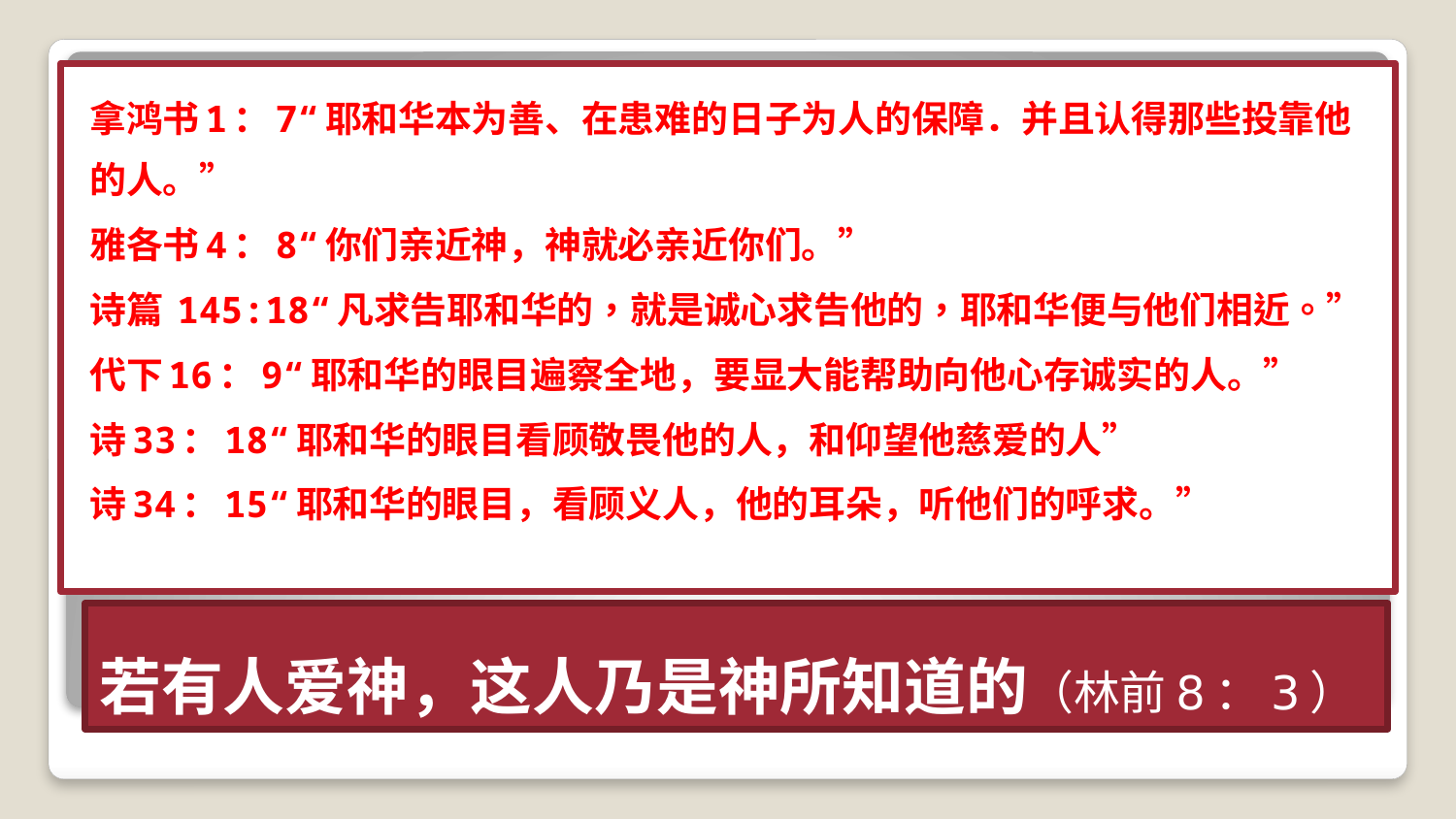

拿鸿书1：7“耶和华本为善、在患难的日子为人的保障．并且认得那些投靠他的人。”
雅各书4：8“你们亲近神，神就必亲近你们。”
诗篇 145:18“凡求告耶和华的，就是诚心求告他的，耶和华便与他们相近。”
代下16：9“耶和华的眼目遍察全地，要显大能帮助向他心存诚实的人。”
诗33：18“耶和华的眼目看顾敬畏他的人，和仰望他慈爱的人”
诗34：15“耶和华的眼目，看顾义人，他的耳朵，听他们的呼求。”

# 若有人爱神，这人乃是神所知道的（林前8：3）